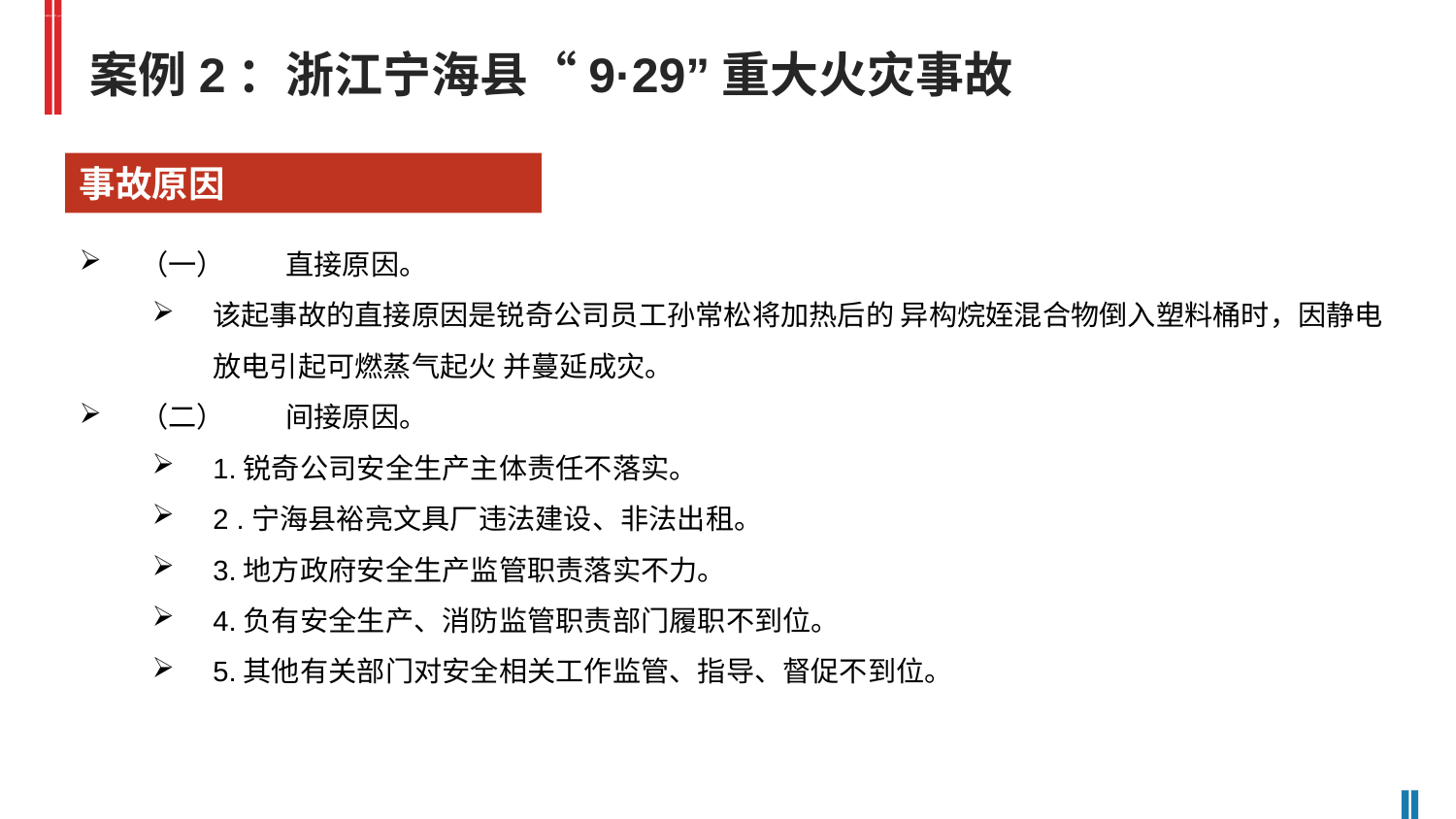

生产安全事故调查处理培训课件(ppt77页)
案例2：浙江宁海县“9·29”重大火灾事故
事故原因
（一）	直接原因。
该起事故的直接原因是锐奇公司员工孙常松将加热后的 异构烷姪混合物倒入塑料桶时，因静电放电引起可燃蒸气起火 并蔓延成灾。
（二）	间接原因。
1.锐奇公司安全生产主体责任不落实。
2 .宁海县裕亮文具厂违法建设、非法出租。
3.地方政府安全生产监管职责落实不力。
4.负有安全生产、消防监管职责部门履职不到位。
5.其他有关部门对安全相关工作监管、指导、督促不到位。
生产安全事故调查处理培训课件(ppt77页)